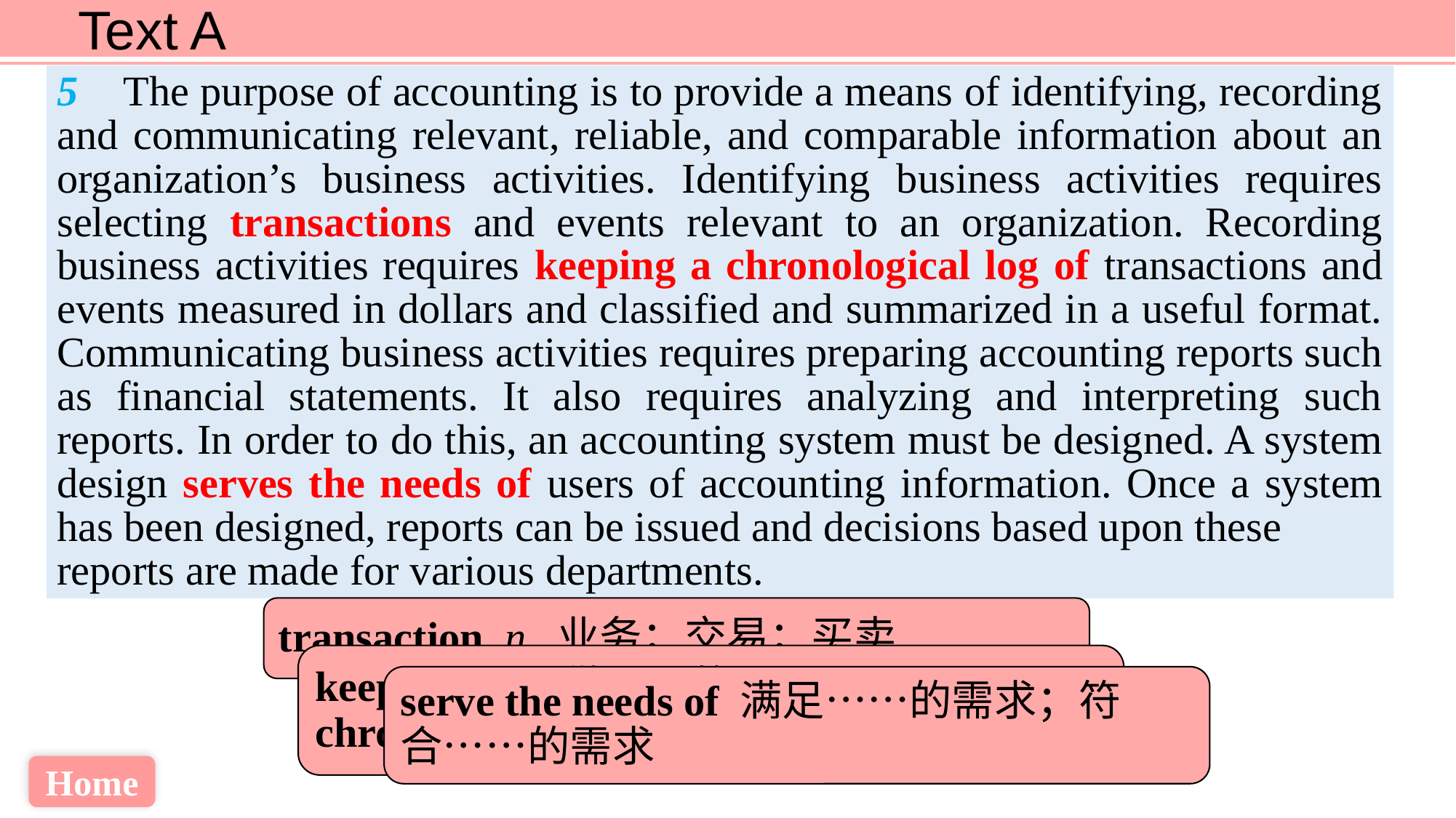

5    The purpose of accounting is to provide a means of identifying, recording and communicating relevant, reliable, and comparable information about an organization’s business activities. Identifying business activities requires selecting transactions and events relevant to an organization. Recording business activities requires keeping a chronological log of transactions and events measured in dollars and classified and summarized in a useful format. Communicating business activities requires preparing accounting reports such as financial statements. It also requires analyzing and interpreting such reports. In order to do this, an accounting system must be designed. A system design serves the needs of users of accounting information. Once a system has been designed, reports can be issued and decisions based upon these
reports are made for various departments.

transaction  n. 业务；交易；买卖
keep a log of 做……的记录
chronological  a. 按发生时间顺序排列的
serve the needs of 满足……的需求；符
合……的需求